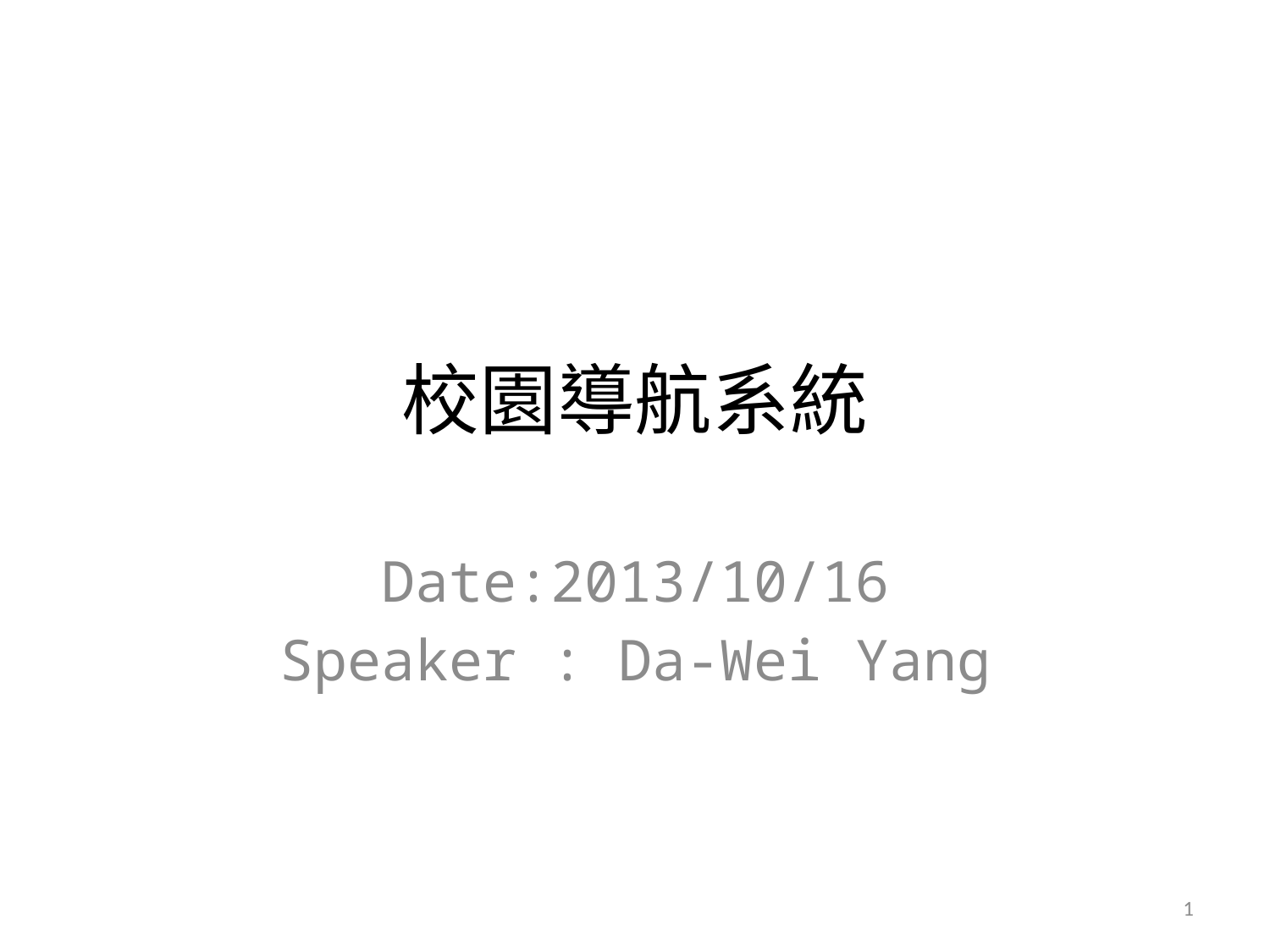

# 校園導航系統
Date:2013/10/16
Speaker : Da-Wei Yang

1